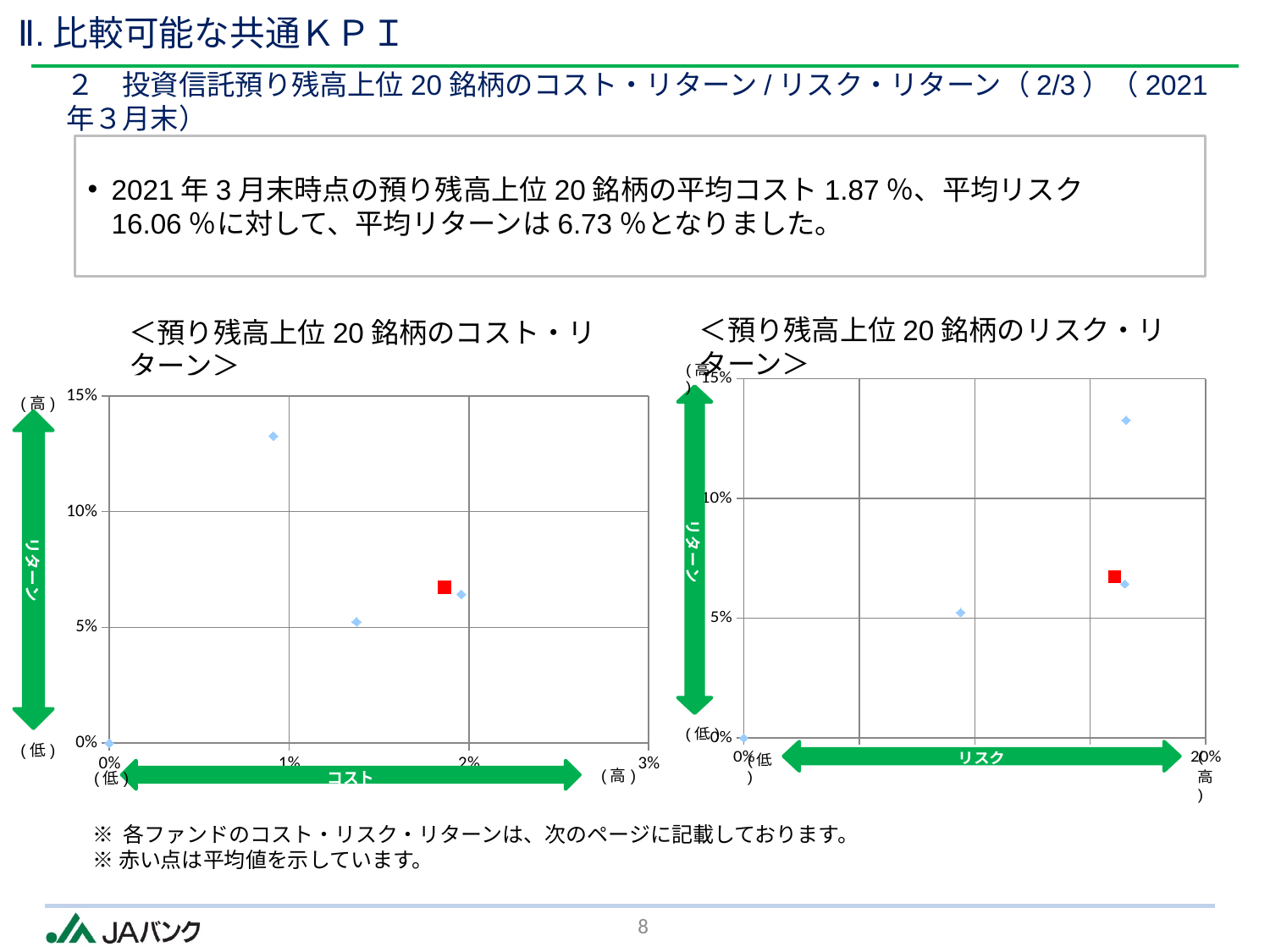

Ⅱ.比較可能な共通ＫＰＩ
２　投資信託預り残高上位20銘柄のコスト・リターン/リスク・リターン（2/3）（2021年３月末）
2021年3月末時点の預り残高上位20銘柄の平均コスト1.87％、平均リスク16.06％に対して、平均リターンは6.73％となりました。
＜預り残高上位20銘柄のリスク・リターン＞
＜預り残高上位20銘柄のコスト・リターン＞

### Chart

| Category |  |
|---|---|

### Chart

| Category | リターン |
|---|---|
※ 各ファンドのコスト・リスク・リターンは、次のページに記載しております。
※赤い点は平均値を示しています。